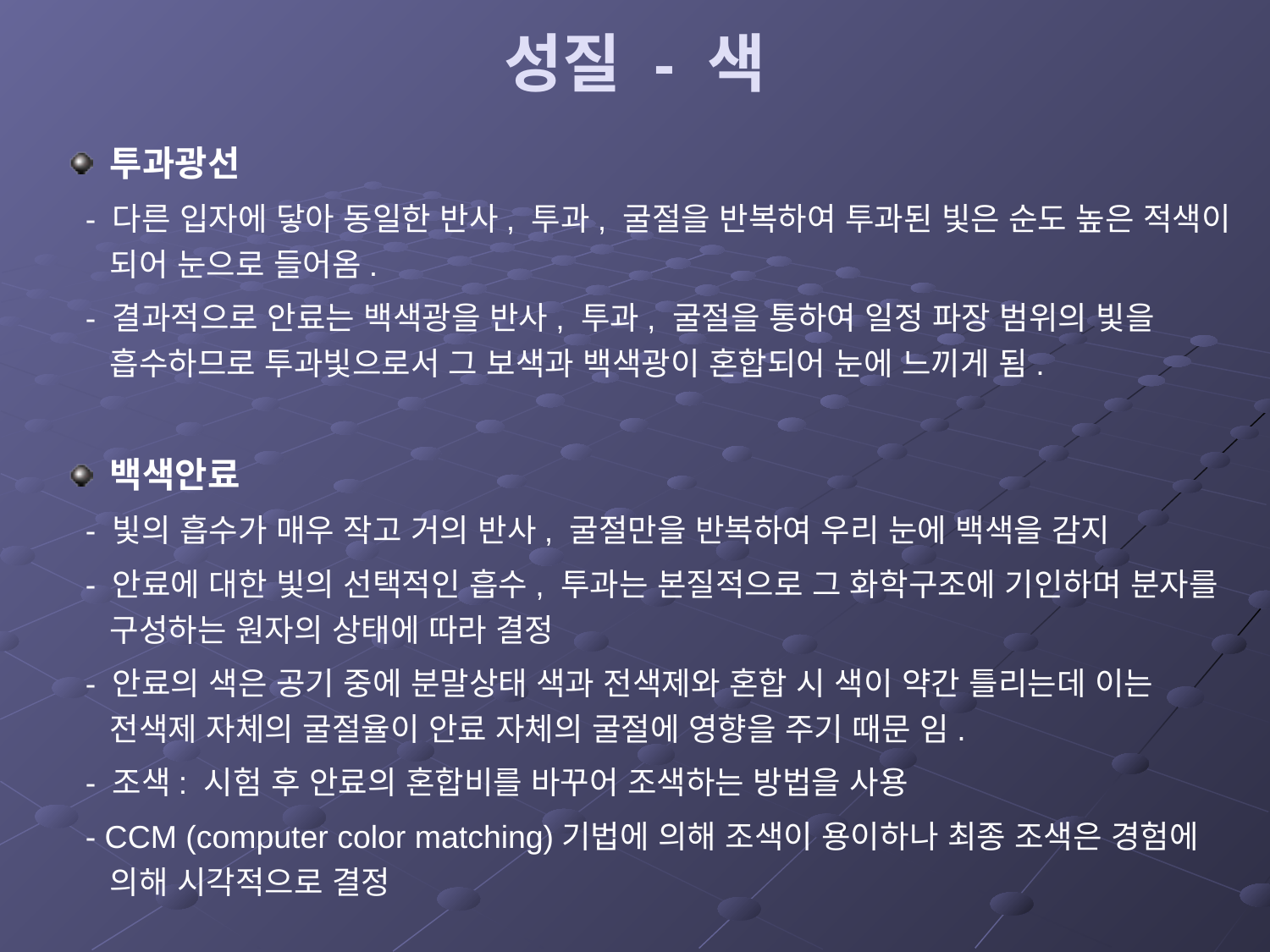

# 성질 - 색
투과광선
  - 다른 입자에 닿아 동일한 반사, 투과, 굴절을 반복하여 투과된 빛은 순도 높은 적색이 되어 눈으로 들어옴.
  - 결과적으로 안료는 백색광을 반사, 투과, 굴절을 통하여 일정 파장 범위의 빛을 흡수하므로 투과빛으로서 그 보색과 백색광이 혼합되어 눈에 느끼게 됨.

백색안료
  - 빛의 흡수가 매우 작고 거의 반사, 굴절만을 반복하여 우리 눈에 백색을 감지
  - 안료에 대한 빛의 선택적인 흡수, 투과는 본질적으로 그 화학구조에 기인하며 분자를 구성하는 원자의 상태에 따라 결정
  - 안료의 색은 공기 중에 분말상태 색과 전색제와 혼합 시 색이 약간 틀리는데 이는 전색제 자체의 굴절율이 안료 자체의 굴절에 영향을 주기 때문 임.
  - 조색: 시험 후 안료의 혼합비를 바꾸어 조색하는 방법을 사용
  - CCM (computer color matching)기법에 의해 조색이 용이하나 최종 조색은 경험에 의해 시각적으로 결정